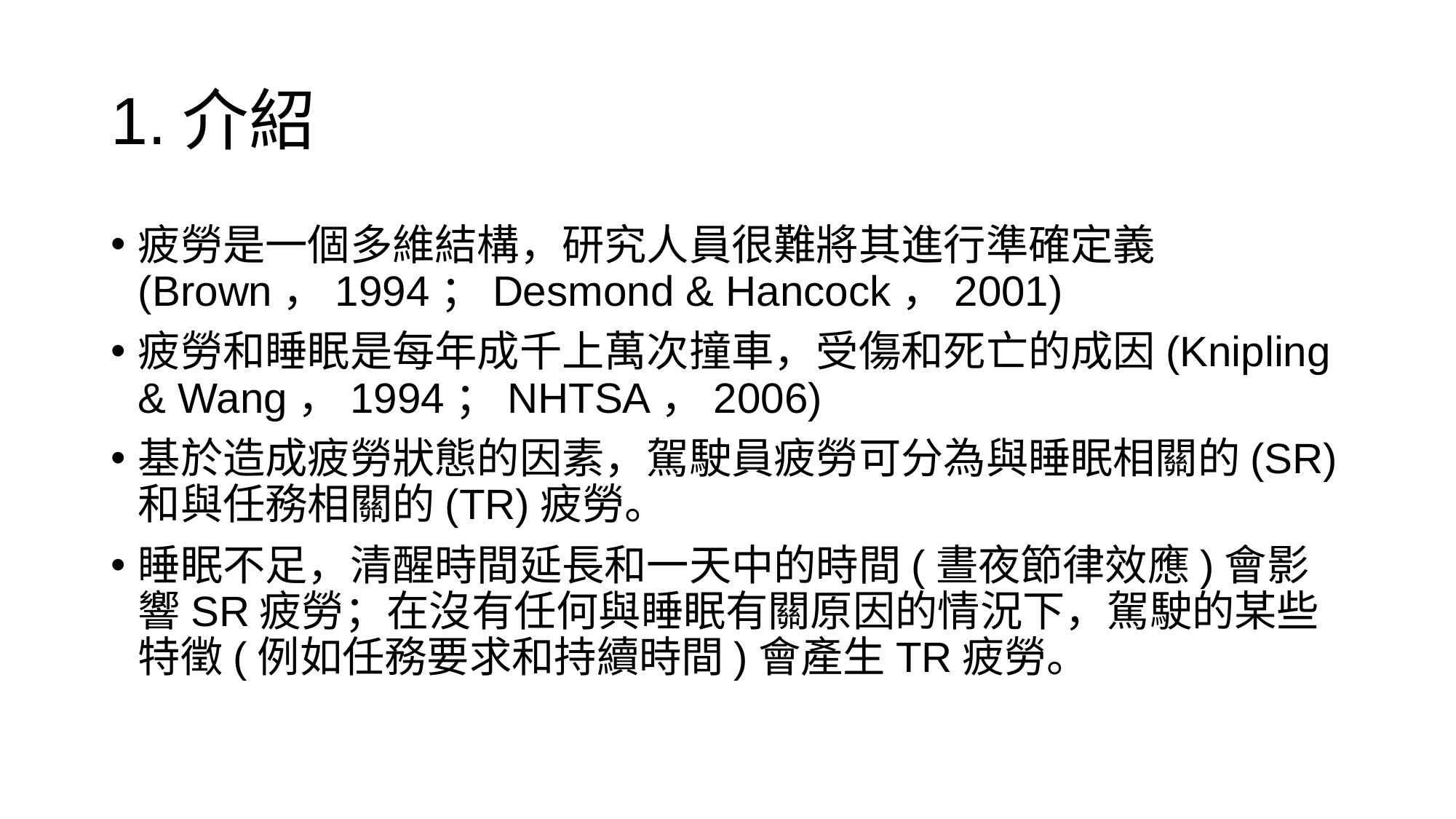

# 1.介紹
疲勞是一個多維結構，研究人員很難將其進行準確定義(Brown，1994；Desmond & Hancock，2001)
疲勞和睡眠是每年成千上萬次撞車，受傷和死亡的成因(Knipling & Wang，1994；NHTSA，2006)
基於造成疲勞狀態的因素，駕駛員疲勞可分為與睡眠相關的(SR)和與任務相關的(TR)疲勞。
睡眠不足，清醒時間延長和一天中的時間(晝夜節律效應)會影響SR疲勞；在沒有任何與睡眠有關原因的情況下，駕駛的某些特徵(例如任務要求和持續時間)會產生TR疲勞。